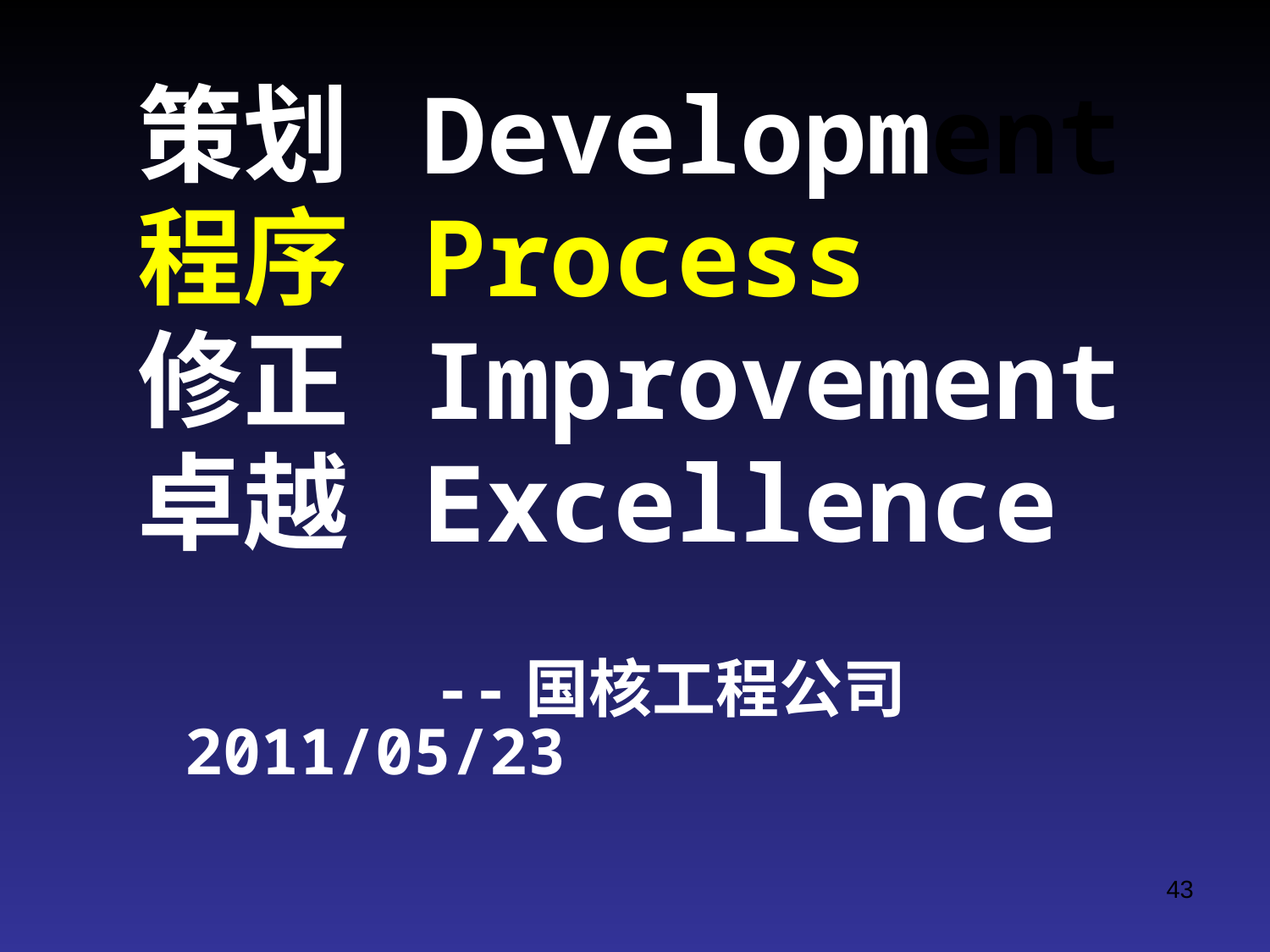

策划  Development
程序  Process
修正  Improvement
卓越  Excellence

       --国核工程公司 2011/05/23

43